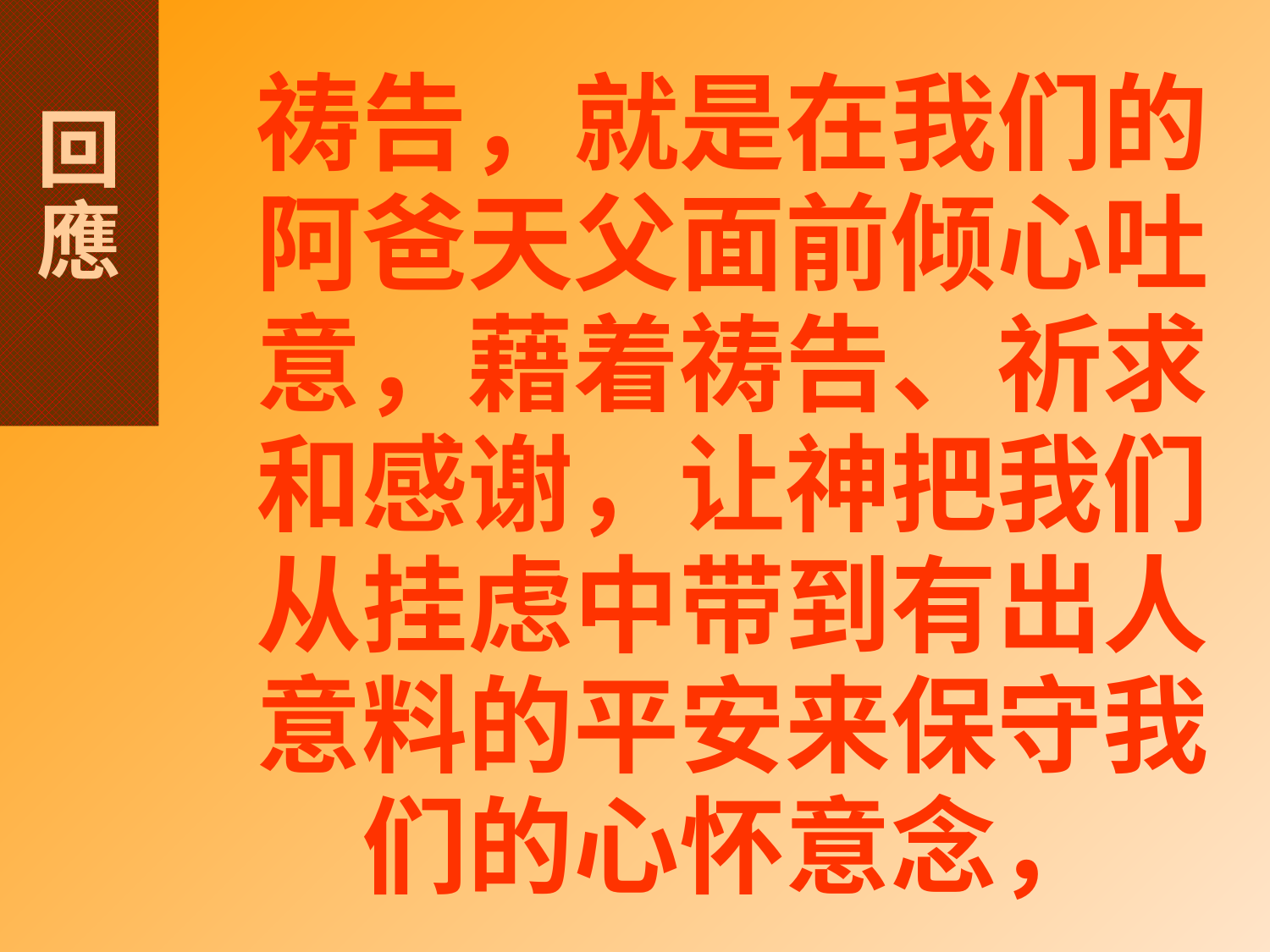

回應

# 祷告，就是在我们的阿爸天父面前倾心吐意，藉着祷告、祈求和感谢，让神把我们从挂虑中带到有出人意料的平安来保守我们的心怀意念，